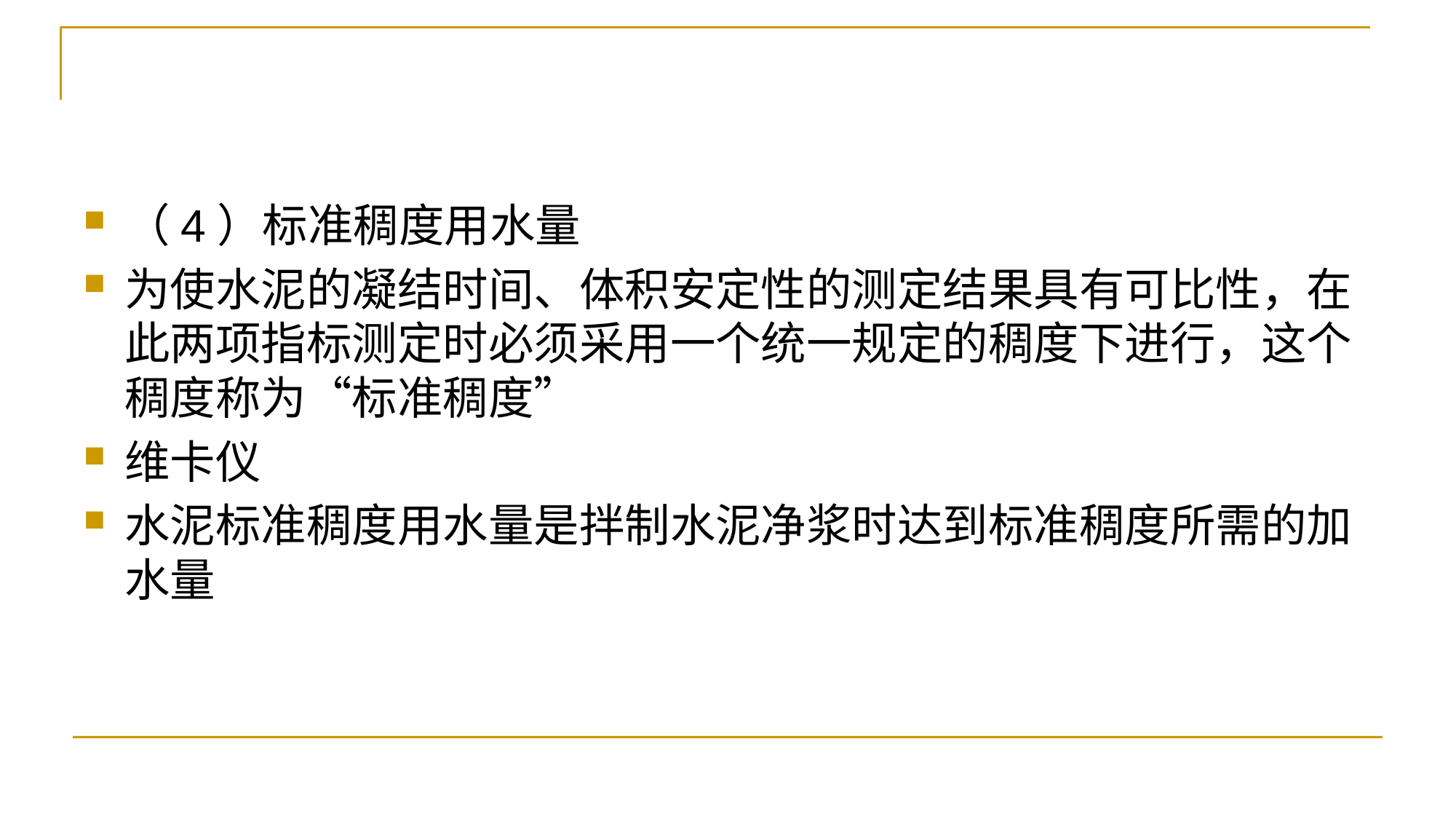

（4）标准稠度用水量
为使水泥的凝结时间、体积安定性的测定结果具有可比性，在此两项指标测定时必须采用一个统一规定的稠度下进行，这个稠度称为“标准稠度”
维卡仪
水泥标准稠度用水量是拌制水泥净浆时达到标准稠度所需的加水量